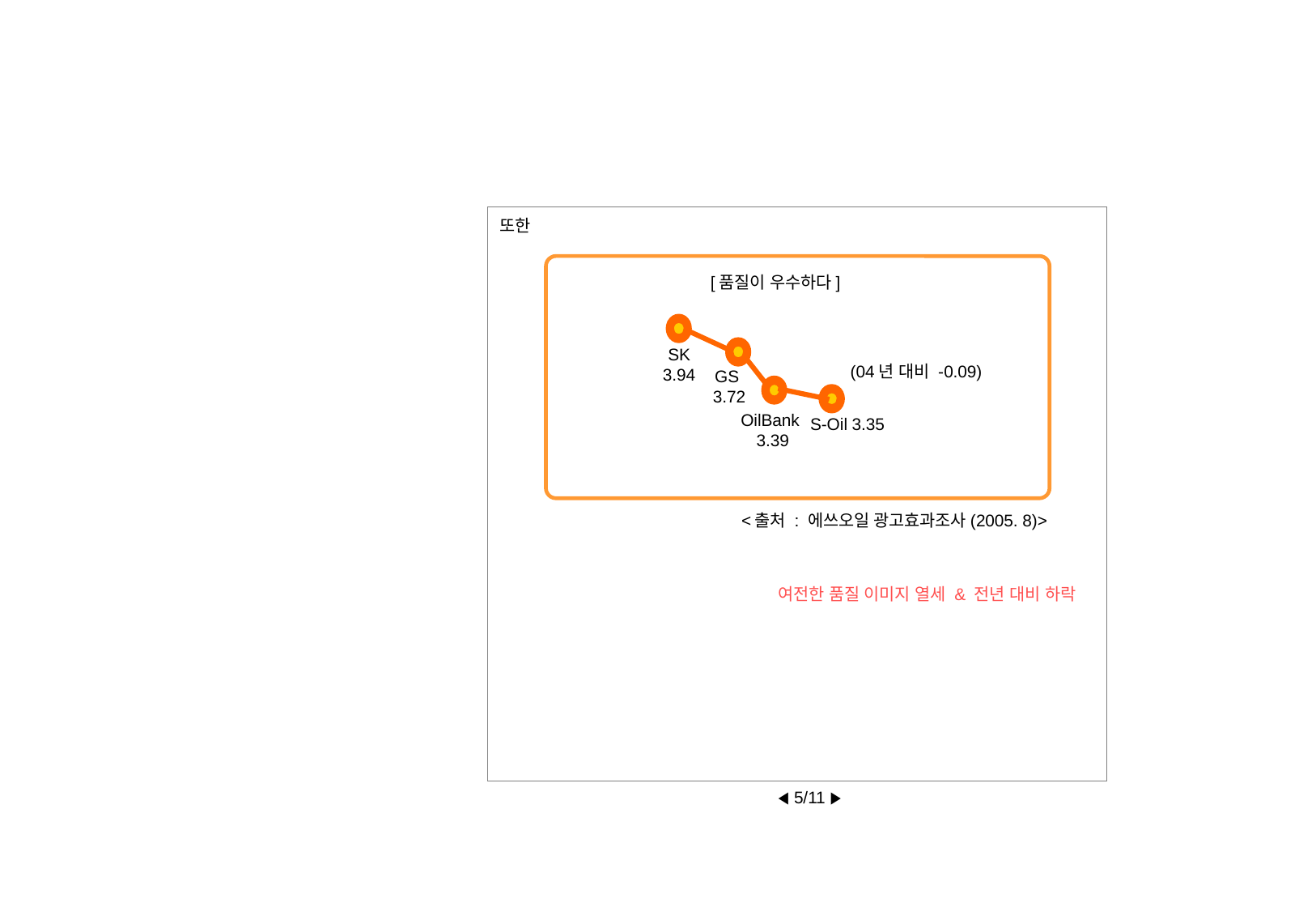

또한

 [품질이 우수하다]

SK 3.94

(04년 대비 -0.09)

GS
3.72

OilBank
3.39
S-Oil 3.35
<출처 : 에쓰오일 광고효과조사(2005. 8)>
여전한 품질 이미지 열세 & 전년 대비 하락
◀ 5/11 ▶